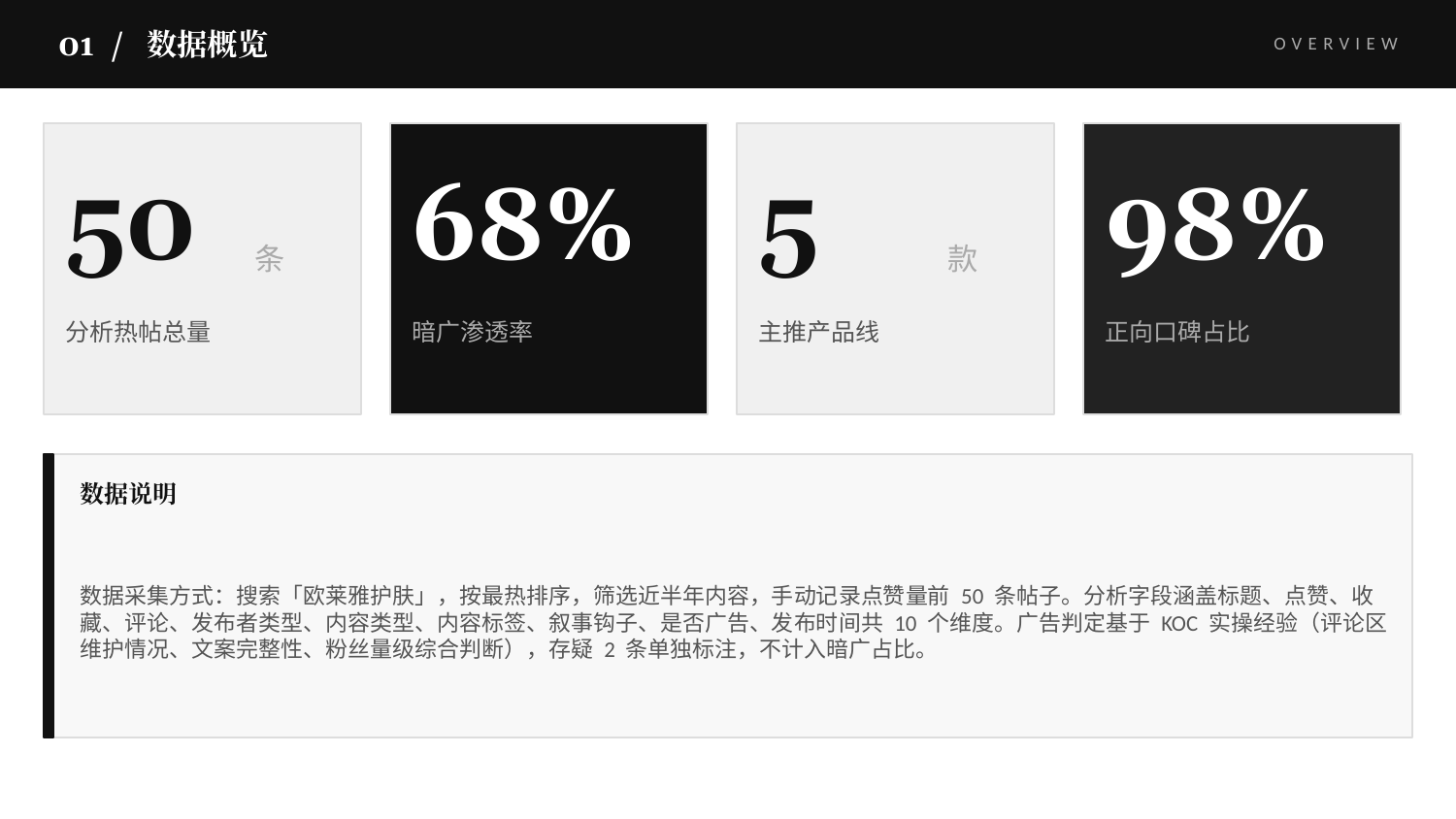

01  /  数据概览
OVERVIEW

50
68%
5
98%
条
款
分析热帖总量
暗广渗透率
主推产品线
正向口碑占比

数据说明
数据采集方式：搜索「欧莱雅护肤」，按最热排序，筛选近半年内容，手动记录点赞量前 50 条帖子。分析字段涵盖标题、点赞、收藏、评论、发布者类型、内容类型、内容标签、叙事钩子、是否广告、发布时间共 10 个维度。广告判定基于 KOC 实操经验（评论区维护情况、文案完整性、粉丝量级综合判断），存疑 2 条单独标注，不计入暗广占比。